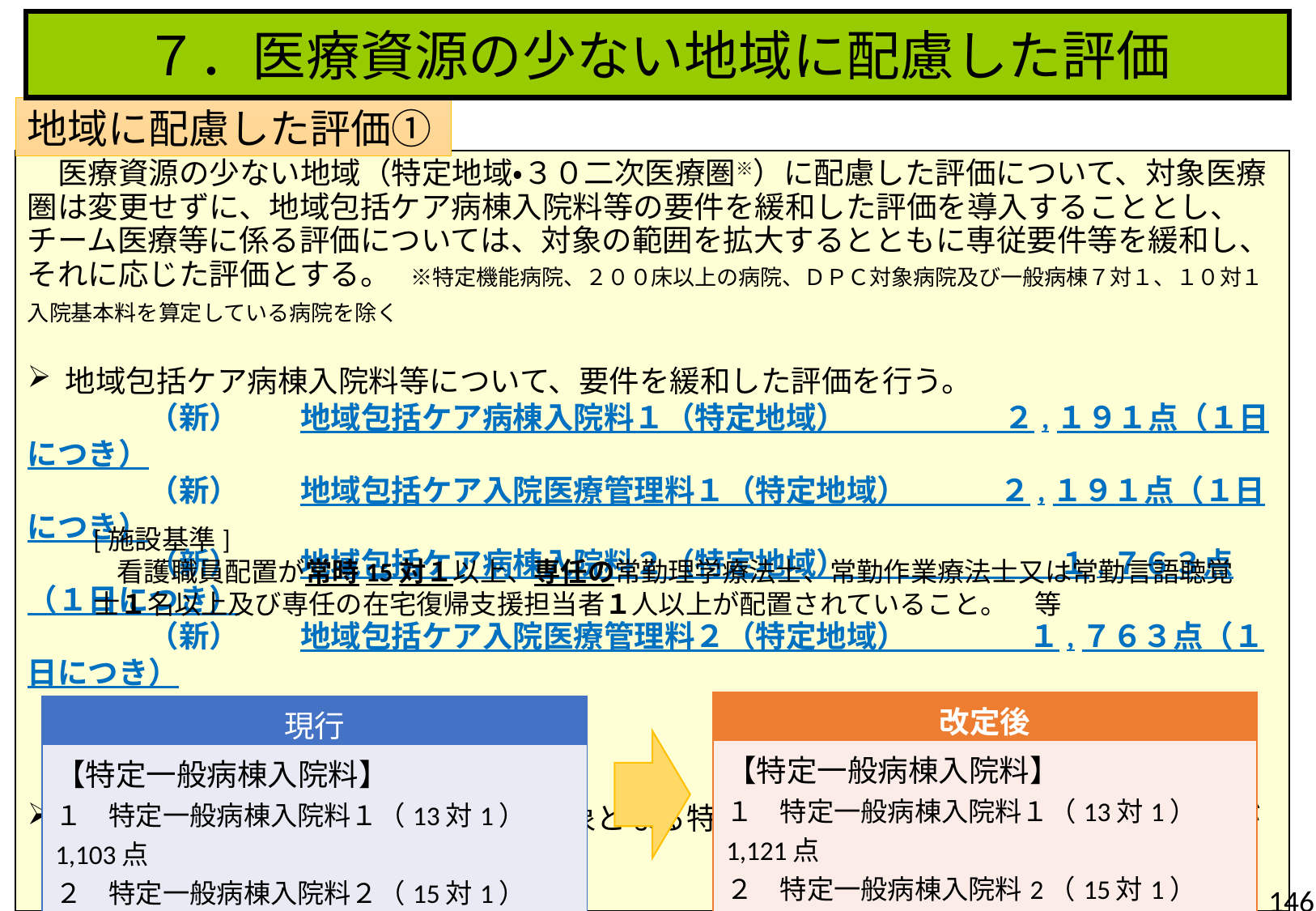

７．医療資源の少ない地域に配慮した評価
地域に配慮した評価①
　医療資源の少ない地域（特定地域・３０二次医療圏※）に配慮した評価について、対象医療圏は変更せずに、地域包括ケア病棟入院料等の要件を緩和した評価を導入することとし、チーム医療等に係る評価については、対象の範囲を拡大するとともに専従要件等を緩和し、それに応じた評価とする。　※特定機能病院、２００床以上の病院、ＤＰＣ対象病院及び一般病棟７対１、１０対１入院基本料を算定している病院を除く

地域包括ケア病棟入院料等について、要件を緩和した評価を行う。
	（新）　　地域包括ケア病棟入院料１（特定地域）　              　２,１９１点（１日につき）
	（新）　　地域包括ケア入院医療管理料１（特定地域）        　 ２,１９１点（１日につき）
　   	（新）　　地域包括ケア病棟入院料２（特定地域）　　　　　　　１,７６３点（１日につき）
      	（新）　　地域包括ケア入院医療管理料２（特定地域）　　　　１,７６３点（１日につき）

看護要員の夜勤72時間要件の緩和対象となる特定一般病棟入院料について、一般病棟が１病棟のみの病院を対象に加える。
[施設基準]
看護職員配置が常時15対１以上、専任の常勤理学療法士、常勤作業療法士又は常勤言語聴覚士１名以上及び専任の在宅復帰支援担当者１人以上が配置されていること。　等
| 改定後 |
| --- |
| 【特定一般病棟入院料】 １　特定一般病棟入院料１（13対1） 1,121点 ２　特定一般病棟入院料2（15対1） 　960点 ［施設基準］ 一般病棟が１病棟のものに限る |
| 現行 |
| --- |
| 【特定一般病棟入院料】 １　特定一般病棟入院料１（13対1）　 1,103点 ２　特定一般病棟入院料２（15対1）　　 945点 ［施設基準］ １病棟のものに限る |

146